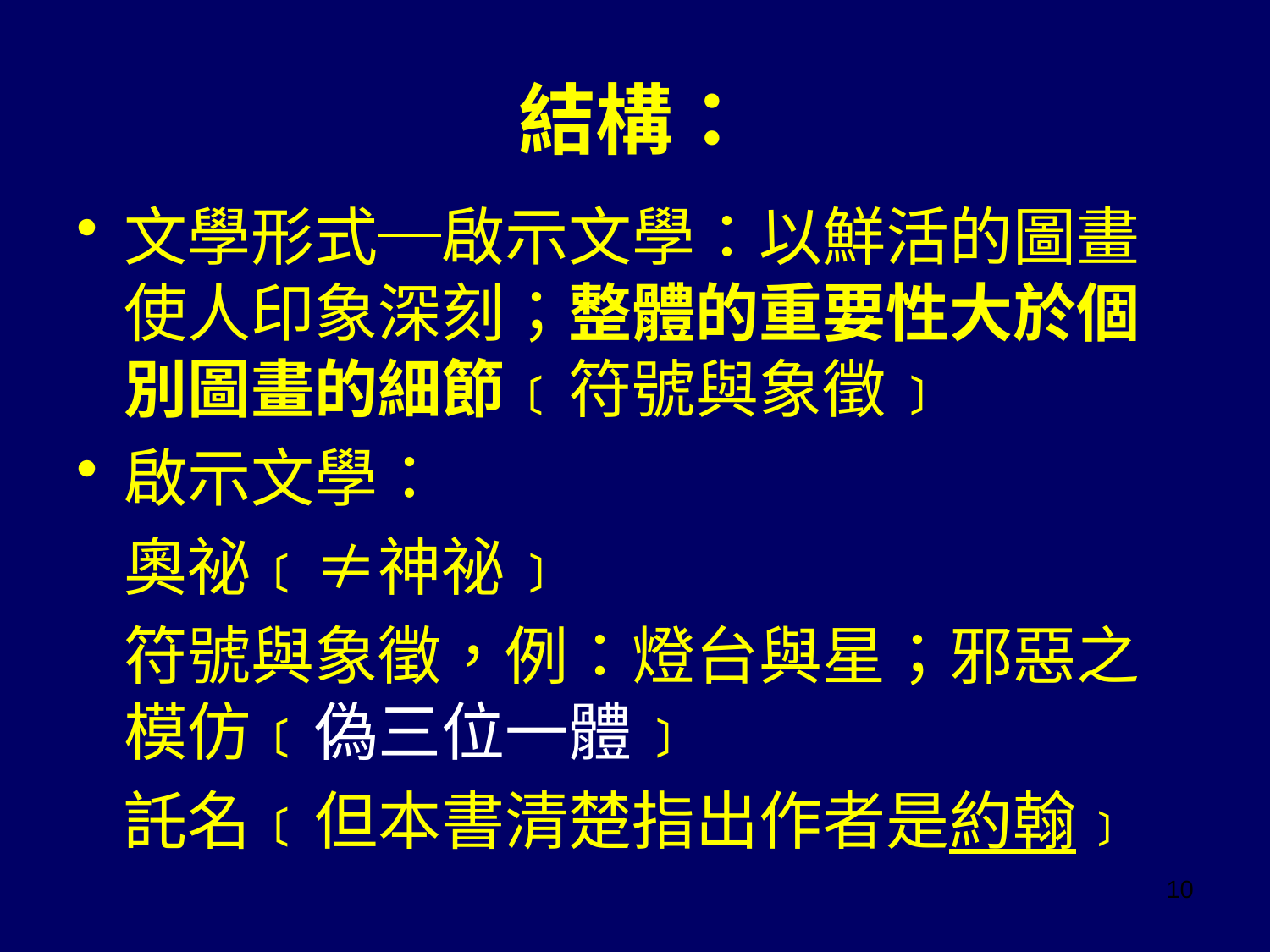

# 結構：
文學形式─啟示文學：以鮮活的圖畫使人印象深刻；整體的重要性大於個別圖畫的細節﹝符號與象徵﹞
啟示文學：
	奧祕﹝≠神祕﹞
	符號與象徵，例：燈台與星；邪惡之模仿﹝偽三位一體﹞
	託名﹝但本書清楚指出作者是約翰﹞
10